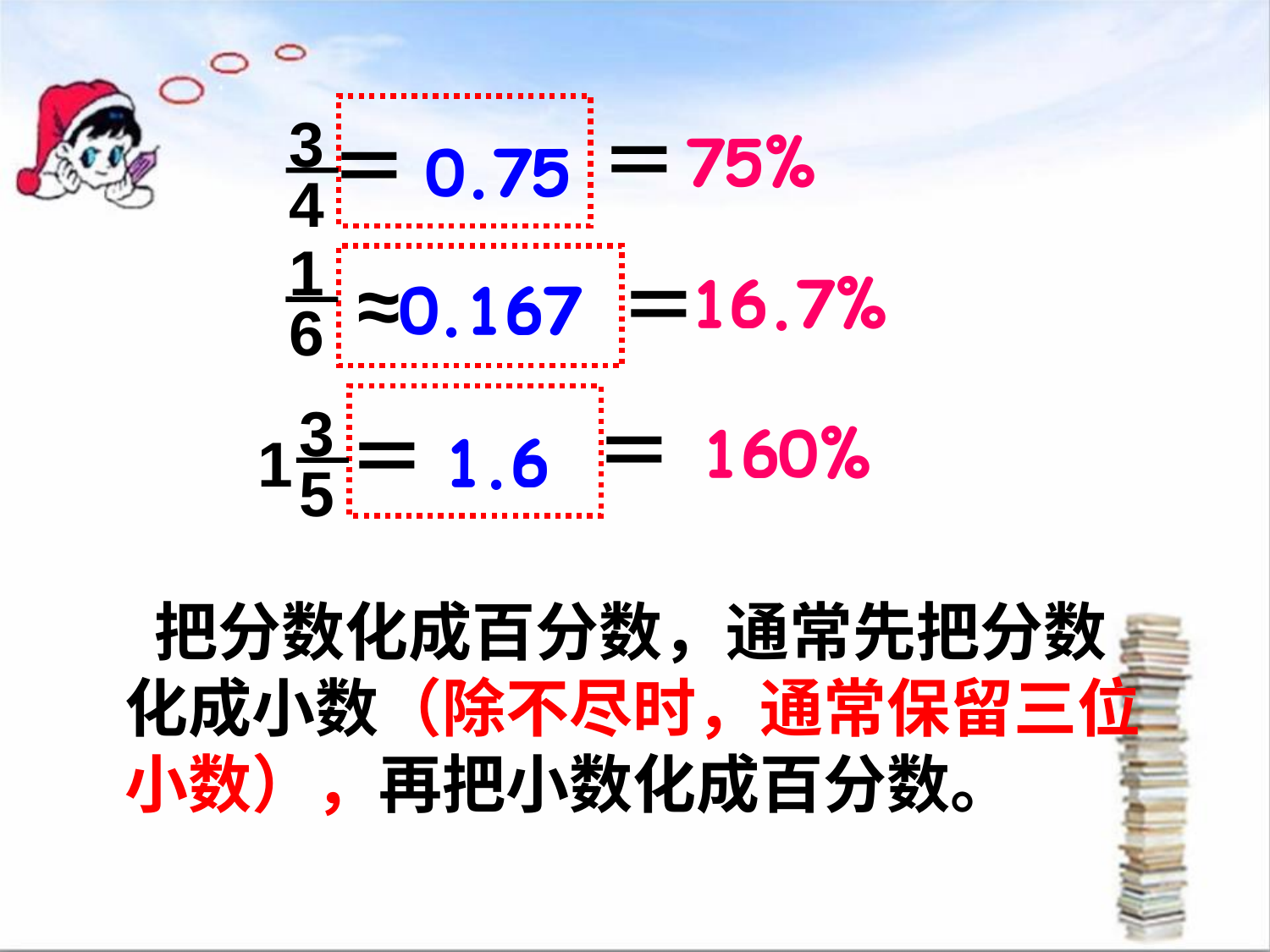

3
4

＝
＝0.75
75%
1
6

≈0.167
 ＝
16.7%

3
5

1
＝
＝1.6
160%
 把分数化成百分数，通常先把分数化成小数（除不尽时，通常保留三位小数），再把小数化成百分数。